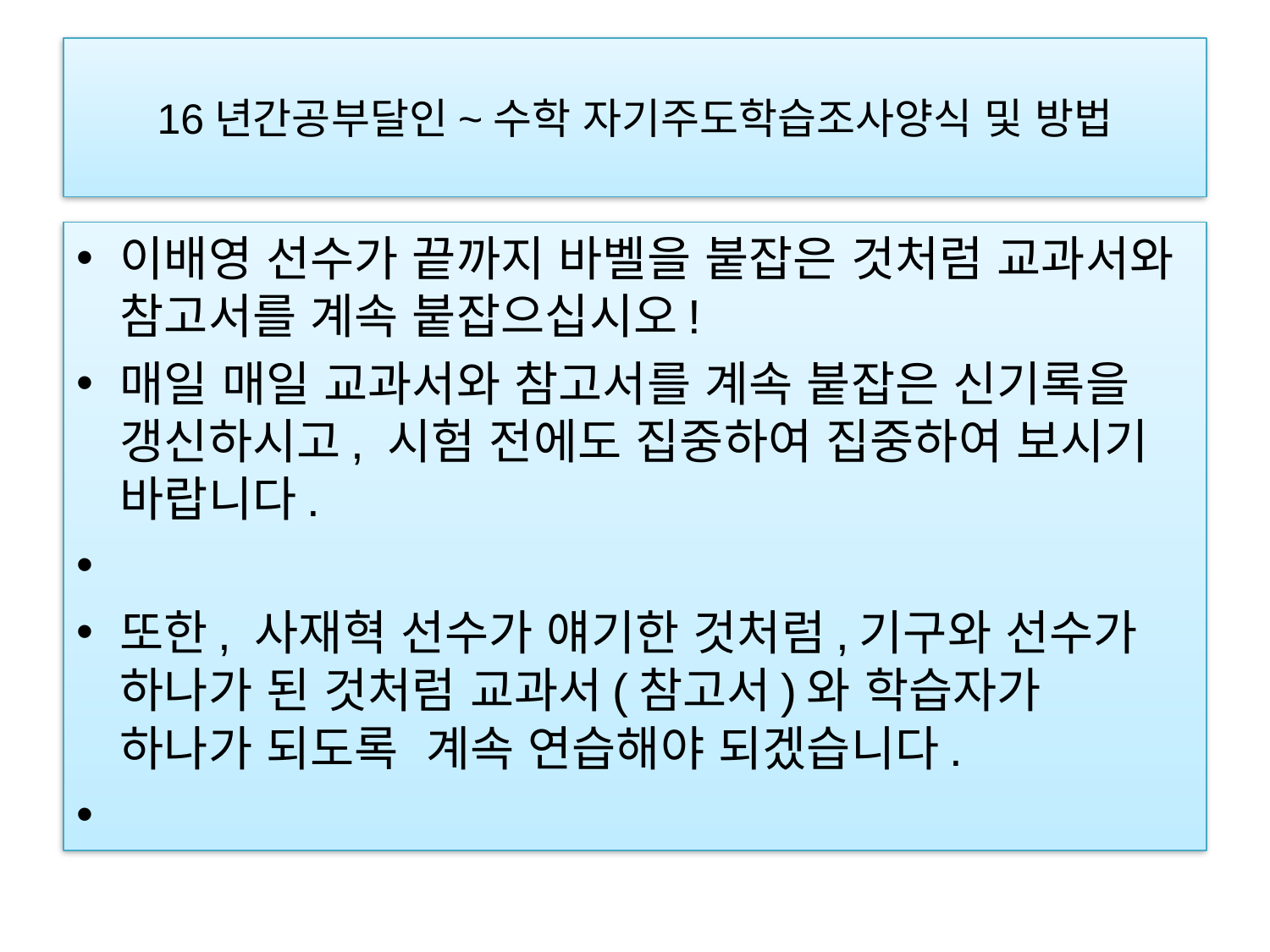

# 16년간공부달인~수학 자기주도학습조사양식 및 방법
이배영 선수가 끝까지 바벨을 붙잡은 것처럼 교과서와 참고서를 계속 붙잡으십시오!
매일 매일 교과서와 참고서를 계속 붙잡은 신기록을 갱신하시고, 시험 전에도 집중하여 집중하여 보시기 바랍니다.

또한, 사재혁 선수가 얘기한 것처럼,기구와 선수가 하나가 된 것처럼 교과서(참고서)와 학습자가  하나가 되도록  계속 연습해야 되겠습니다.